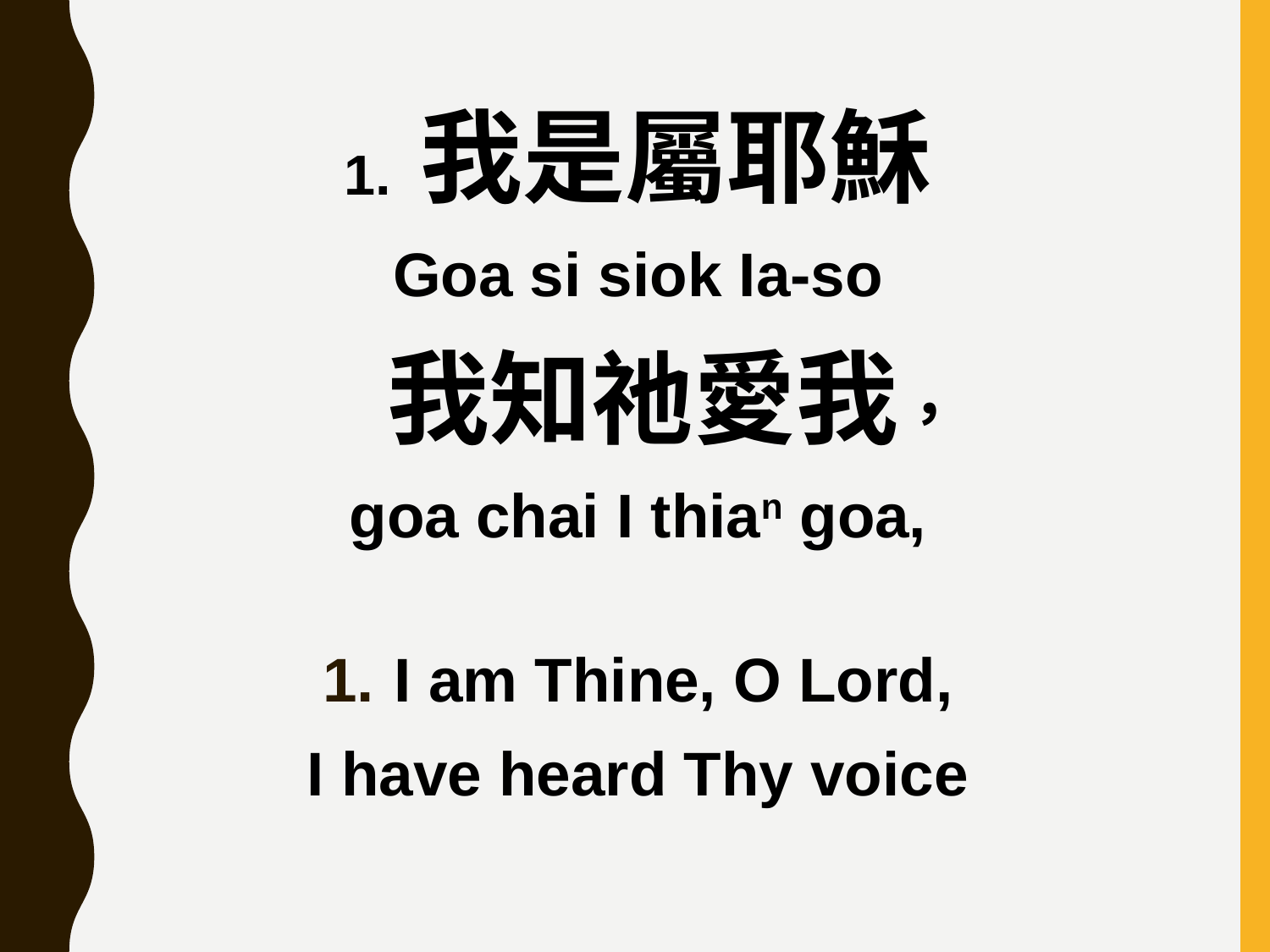

1. 我是屬耶穌
Goa si siok Ia-so
  我知祂愛我，
goa chai I thian goa,

I am Thine, O Lord,
I have heard Thy voice